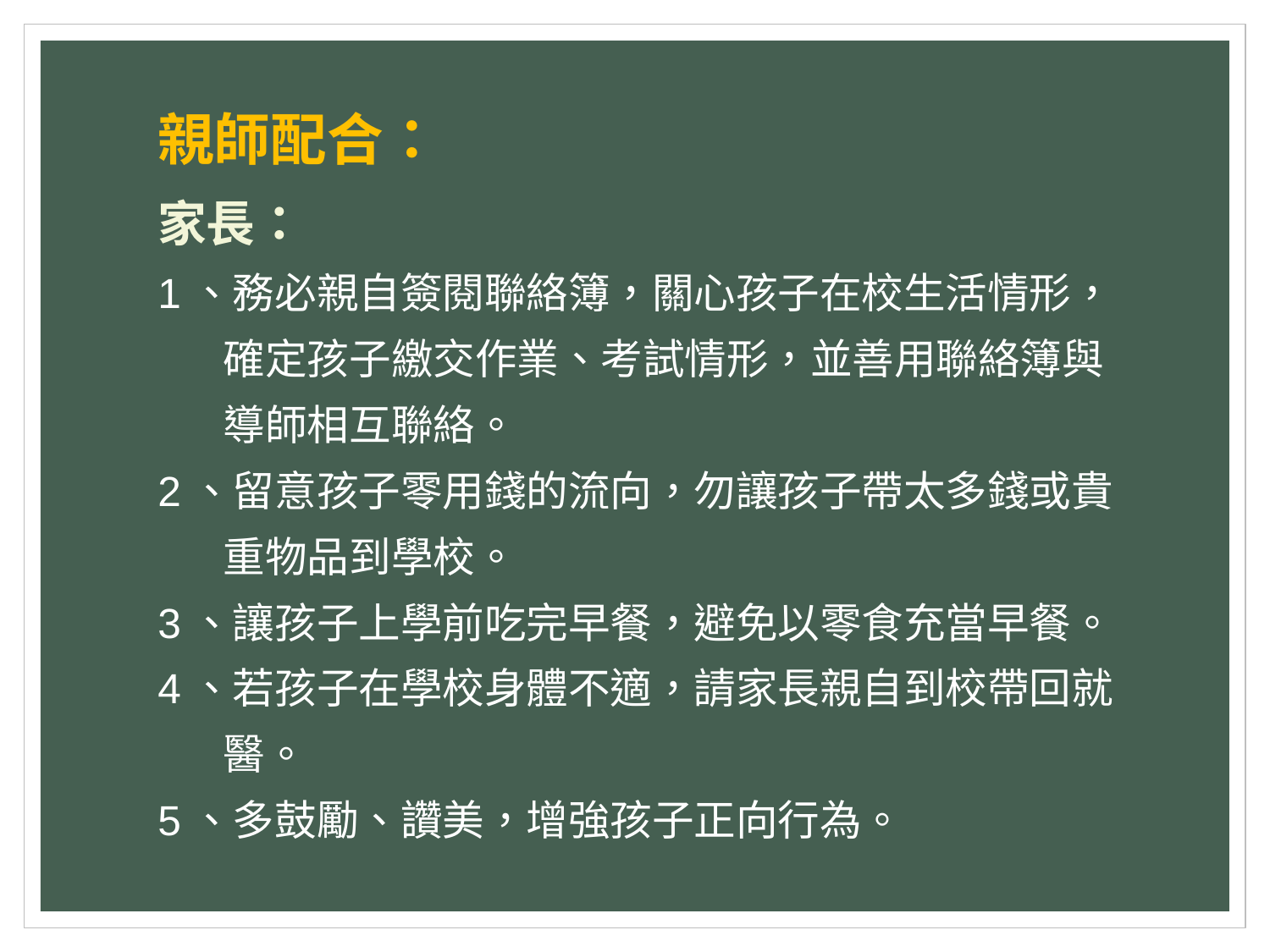

# 親師配合：
家長：
1、務必親自簽閱聯絡簿，關心孩子在校生活情形，
      確定孩子繳交作業、考試情形，並善用聯絡簿與
      導師相互聯絡。
2、留意孩子零用錢的流向，勿讓孩子帶太多錢或貴
      重物品到學校。
3、讓孩子上學前吃完早餐，避免以零食充當早餐。
4、若孩子在學校身體不適，請家長親自到校帶回就
      醫。
5、多鼓勵、讚美，增強孩子正向行為。